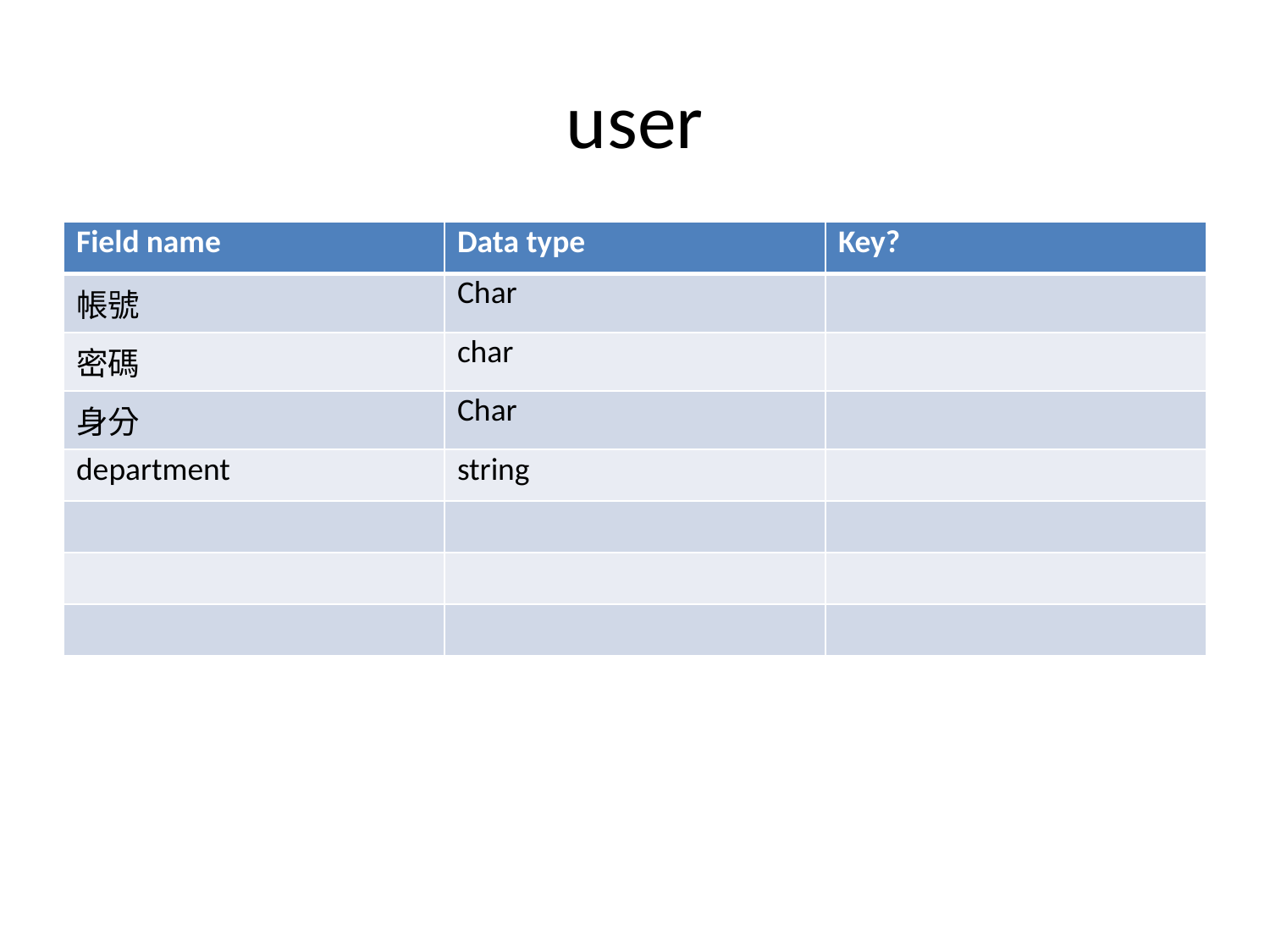

# user
| Field name | Data type | Key? |
| --- | --- | --- |
| 帳號 | Char |  |
| 密碼 | char |  |
| 身分 | Char |  |
| department | string |  |
|  |  |  |
|  |  |  |
|  |  |  |